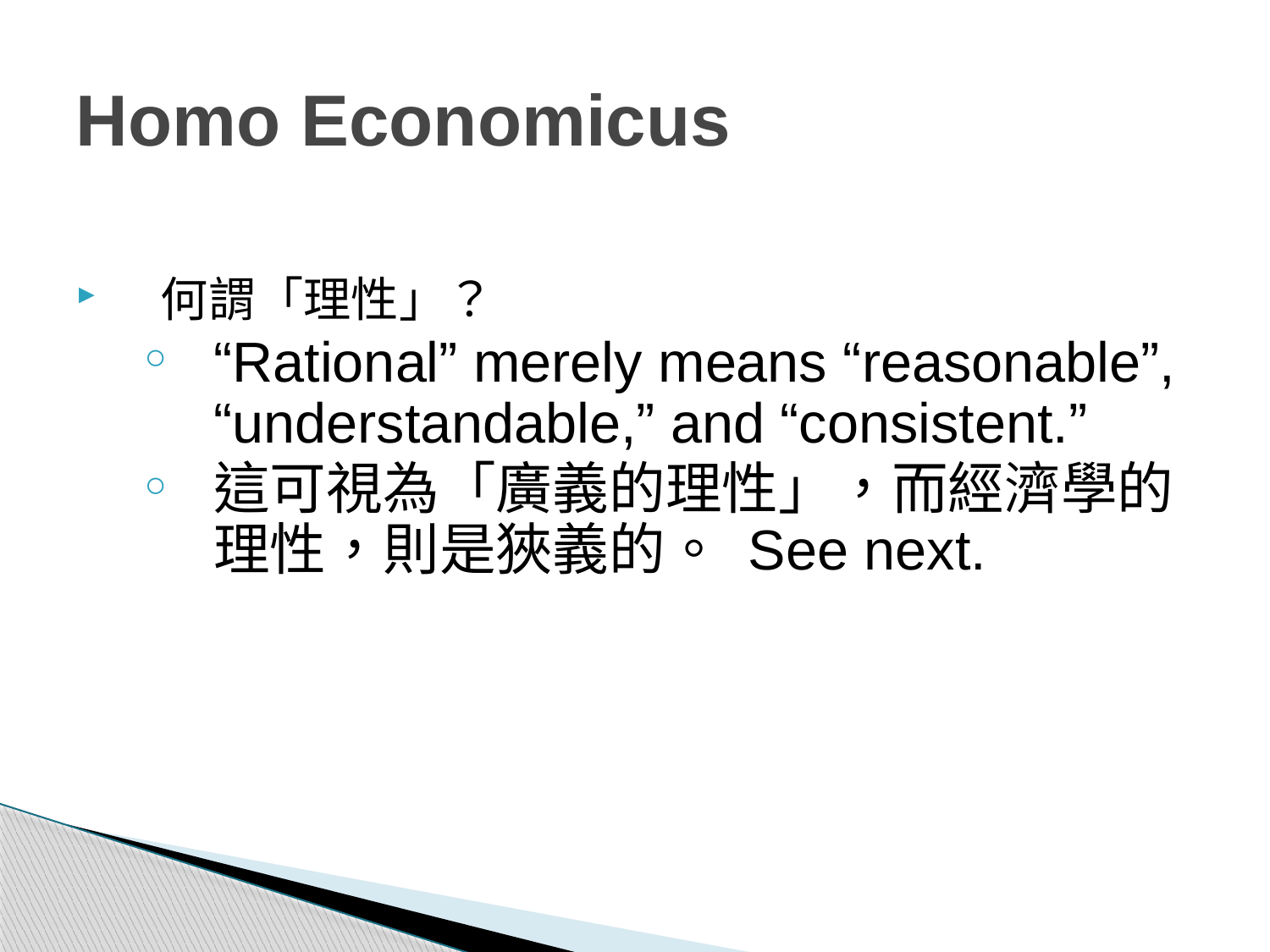

# Homo Economicus

何謂「理性」？
“Rational” merely means “reasonable”, “understandable,” and “consistent.”
這可視為「廣義的理性」，而經濟學的理性，則是狹義的。 See next.